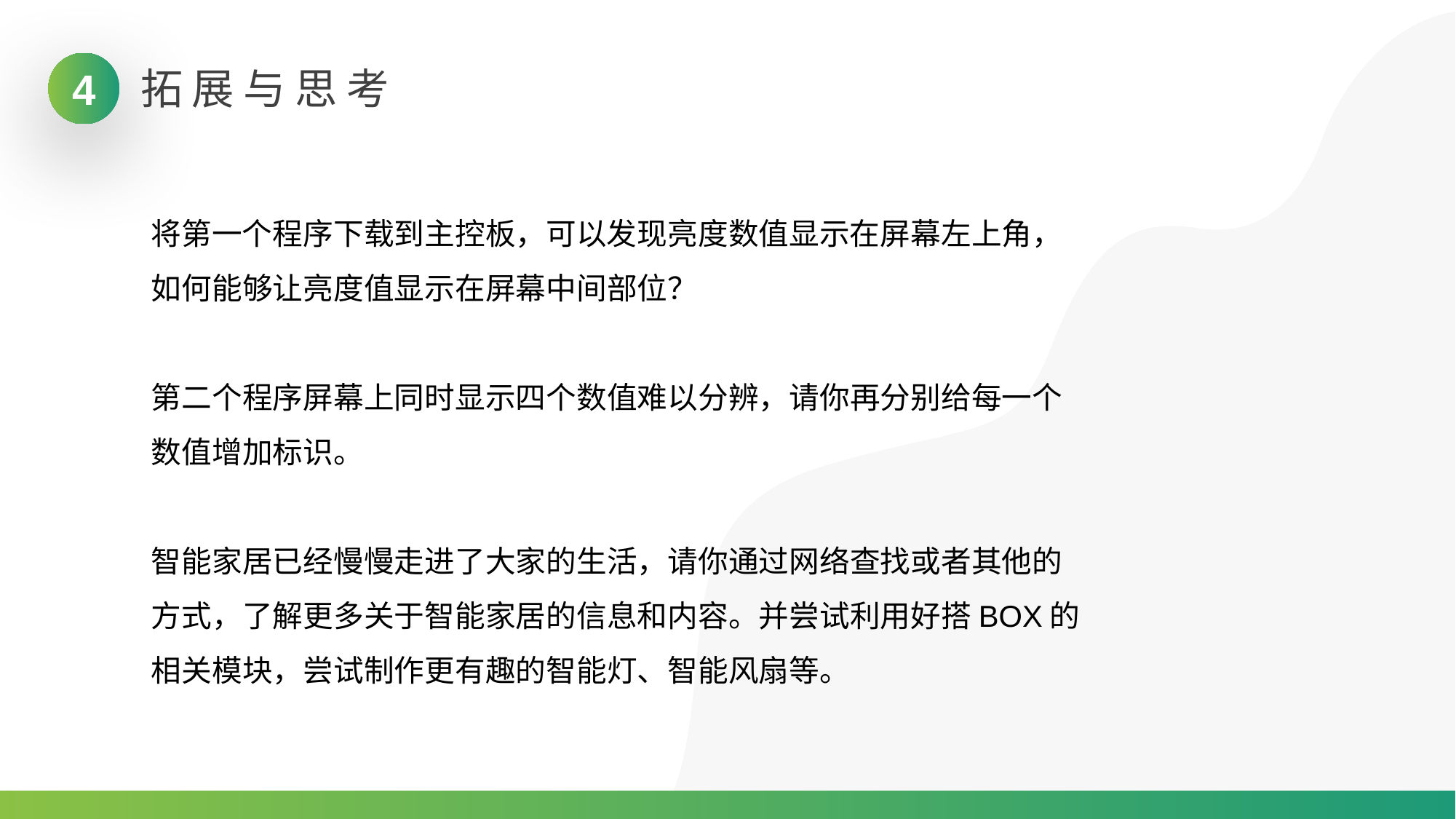

拓展与思考
4
将第一个程序下载到主控板，可以发现亮度数值显示在屏幕左上角，如何能够让亮度值显示在屏幕中间部位？

第二个程序屏幕上同时显示四个数值难以分辨，请你再分别给每一个数值增加标识。

智能家居已经慢慢走进了大家的生活，请你通过网络查找或者其他的方式，了解更多关于智能家居的信息和内容。并尝试利用好搭BOX的相关模块，尝试制作更有趣的智能灯、智能风扇等。